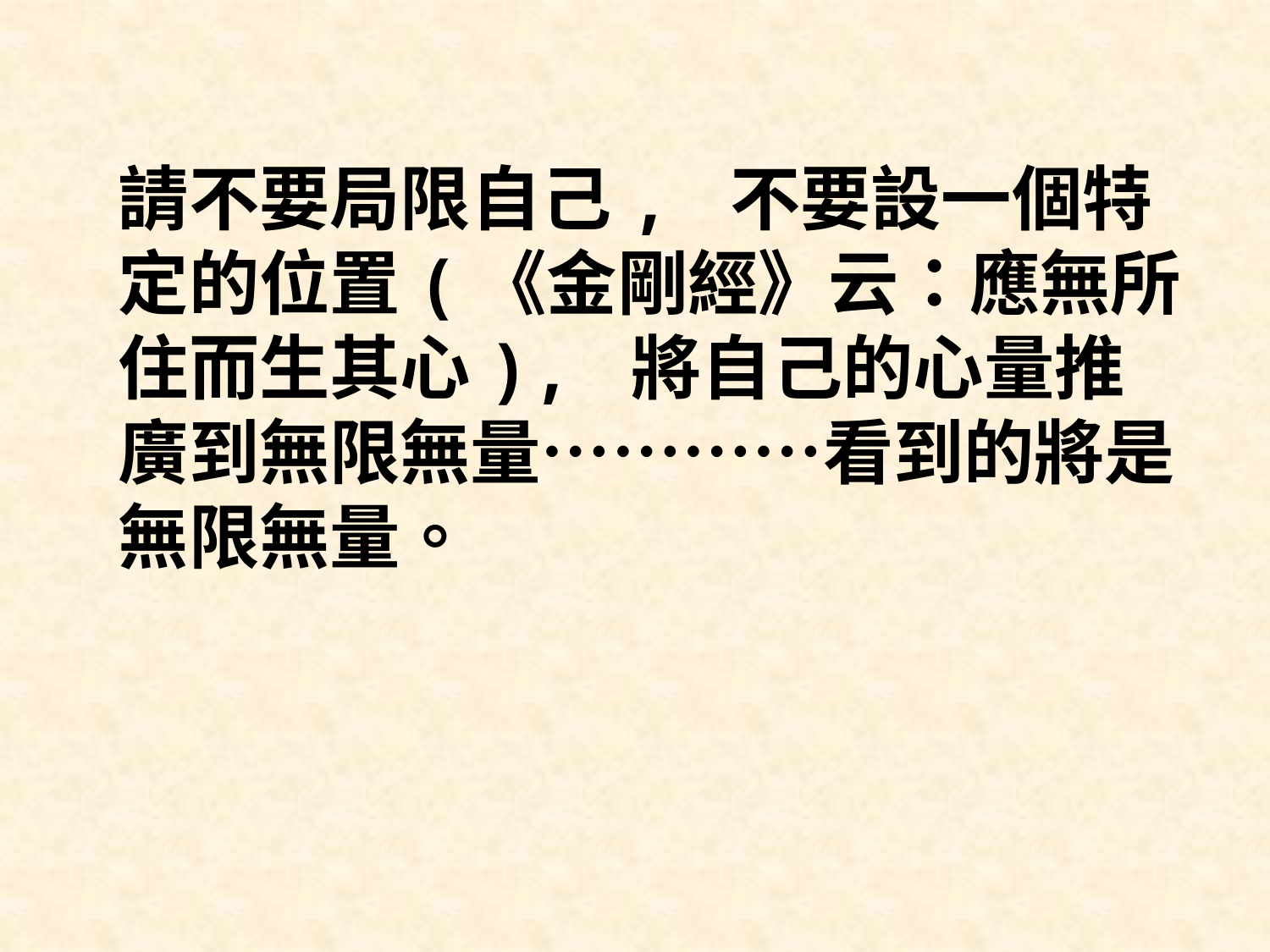

請不要局限自己, 不要設一個特定的位置(《金剛經》云：應無所住而生其心), 將自己的心量推廣到無限無量…………看到的將是無限無量。